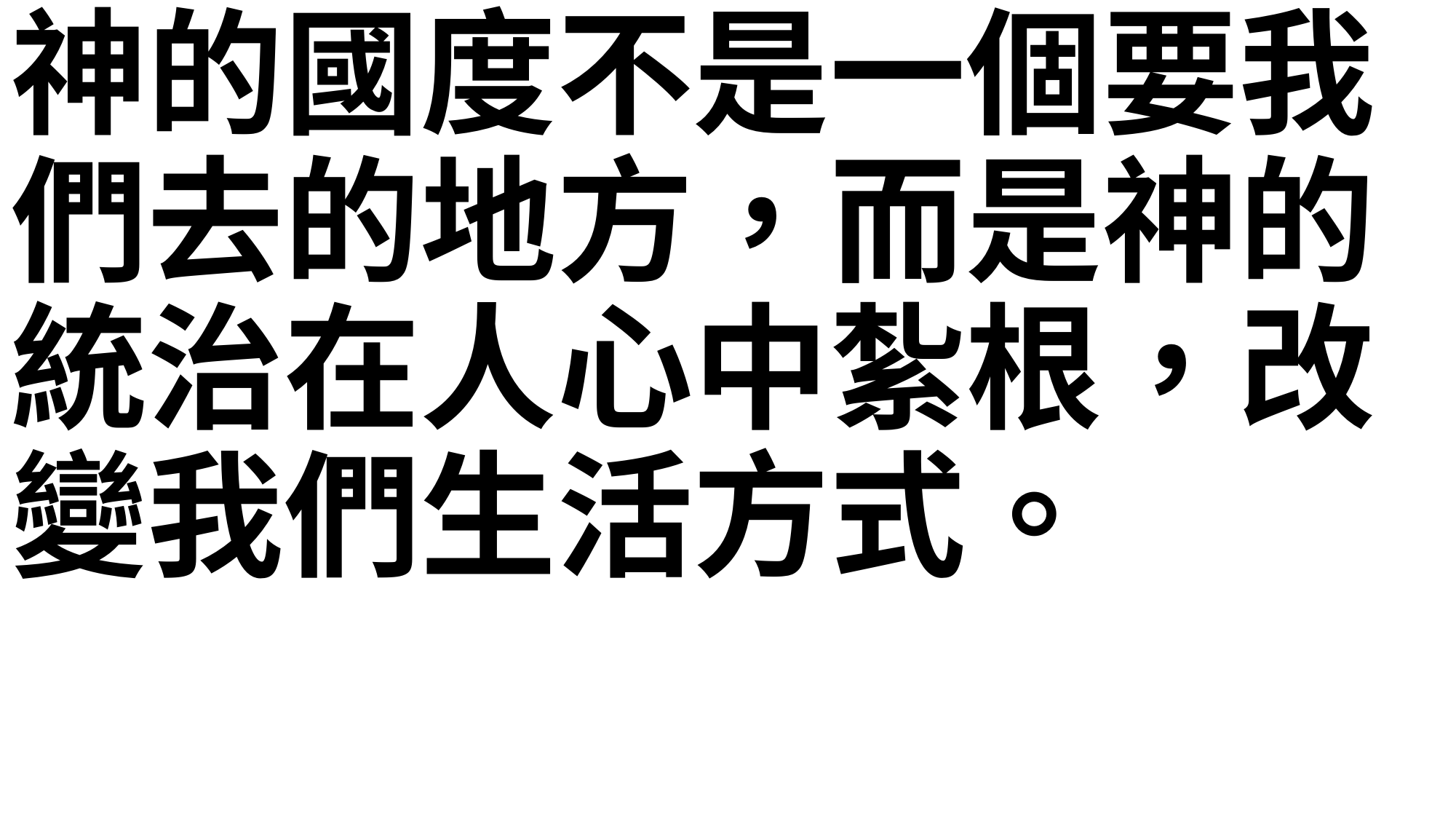

神的國度不是一個要我們去的地方，而是神的統治在人心中紮根，改變我們生活方式。